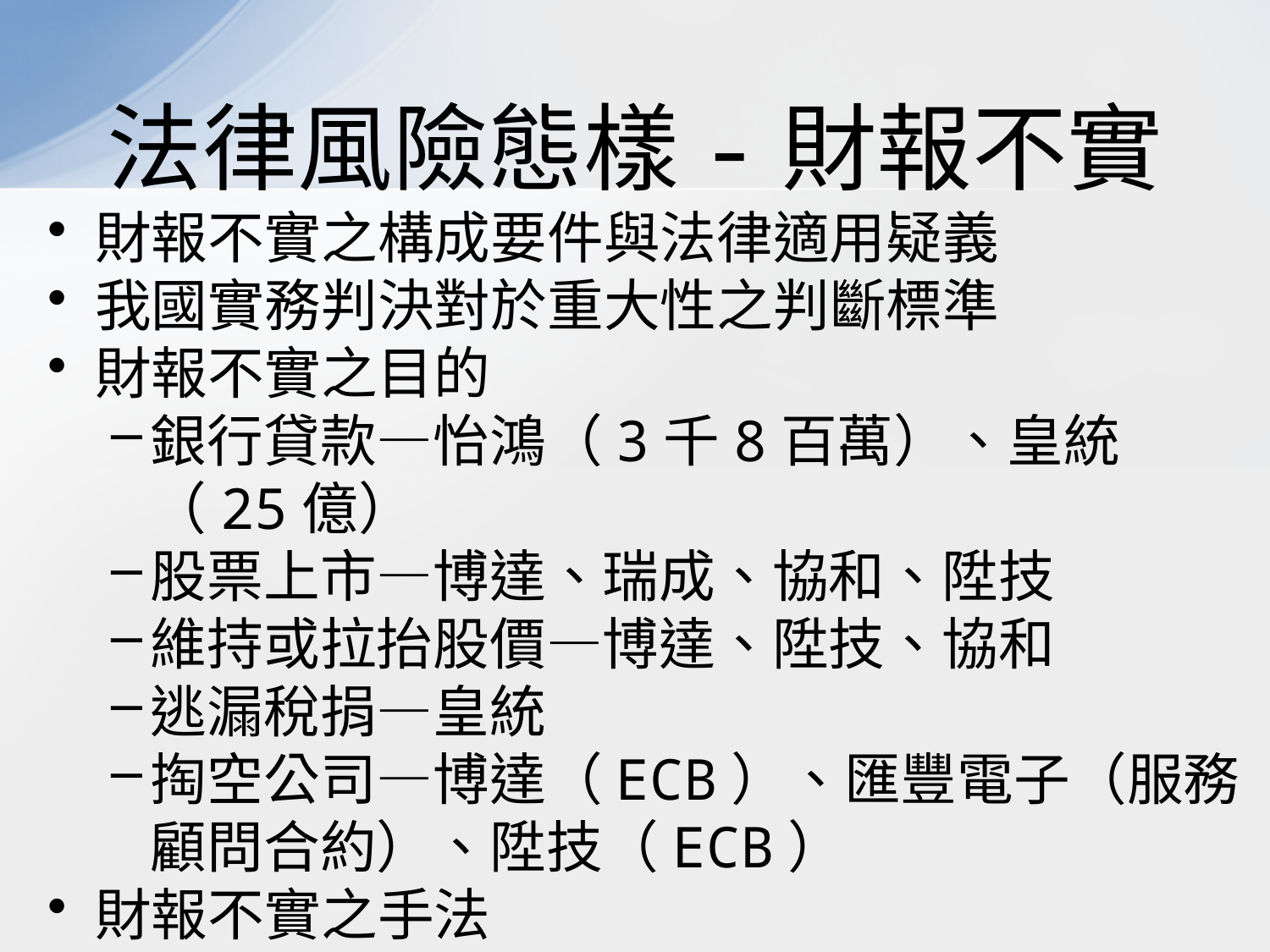

# 法律風險態樣-財報不實
財報不實之構成要件與法律適用疑義
我國實務判決對於重大性之判斷標準
財報不實之目的
銀行貸款—怡鴻（3千8百萬）、皇統（25億）
股票上市—博達、瑞成、協和、陞技
維持或拉抬股價—博達、陞技、協和
逃漏稅捐—皇統
掏空公司—博達（ECB）、匯豐電子（服務顧問合約）、陞技（ECB）
財報不實之手法
財報不實之刑事責任